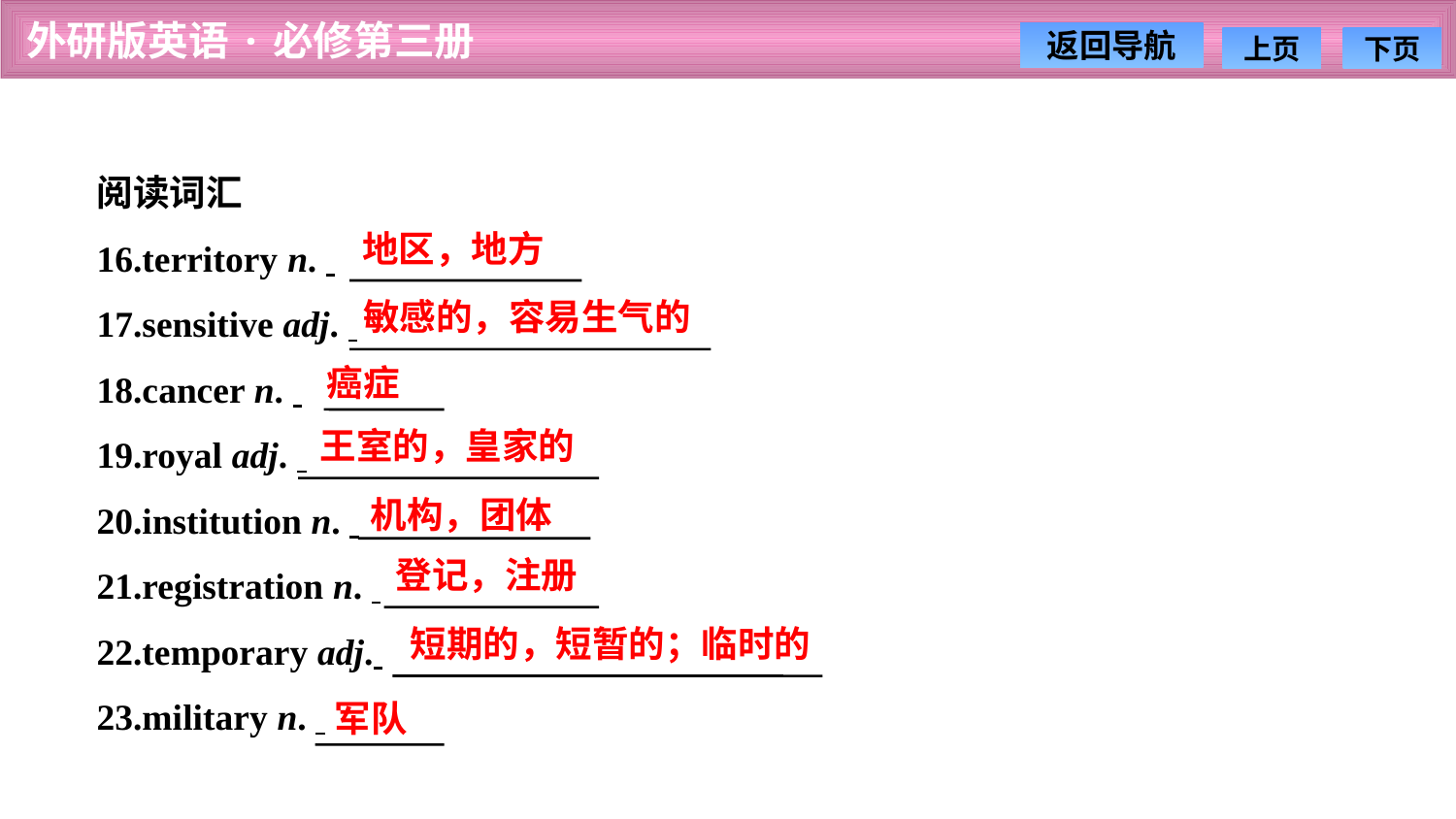

阅读词汇
16.territory n.
17.sensitive adj.
18.cancer n.
19.royal adj.
20.institution n.
21.registration n.
22.temporary adj.
23.military n.
地区，地方

敏感的，容易生气的

癌症

王室的，皇家的

机构，团体

登记，注册

短期的，短暂的；临时的

军队